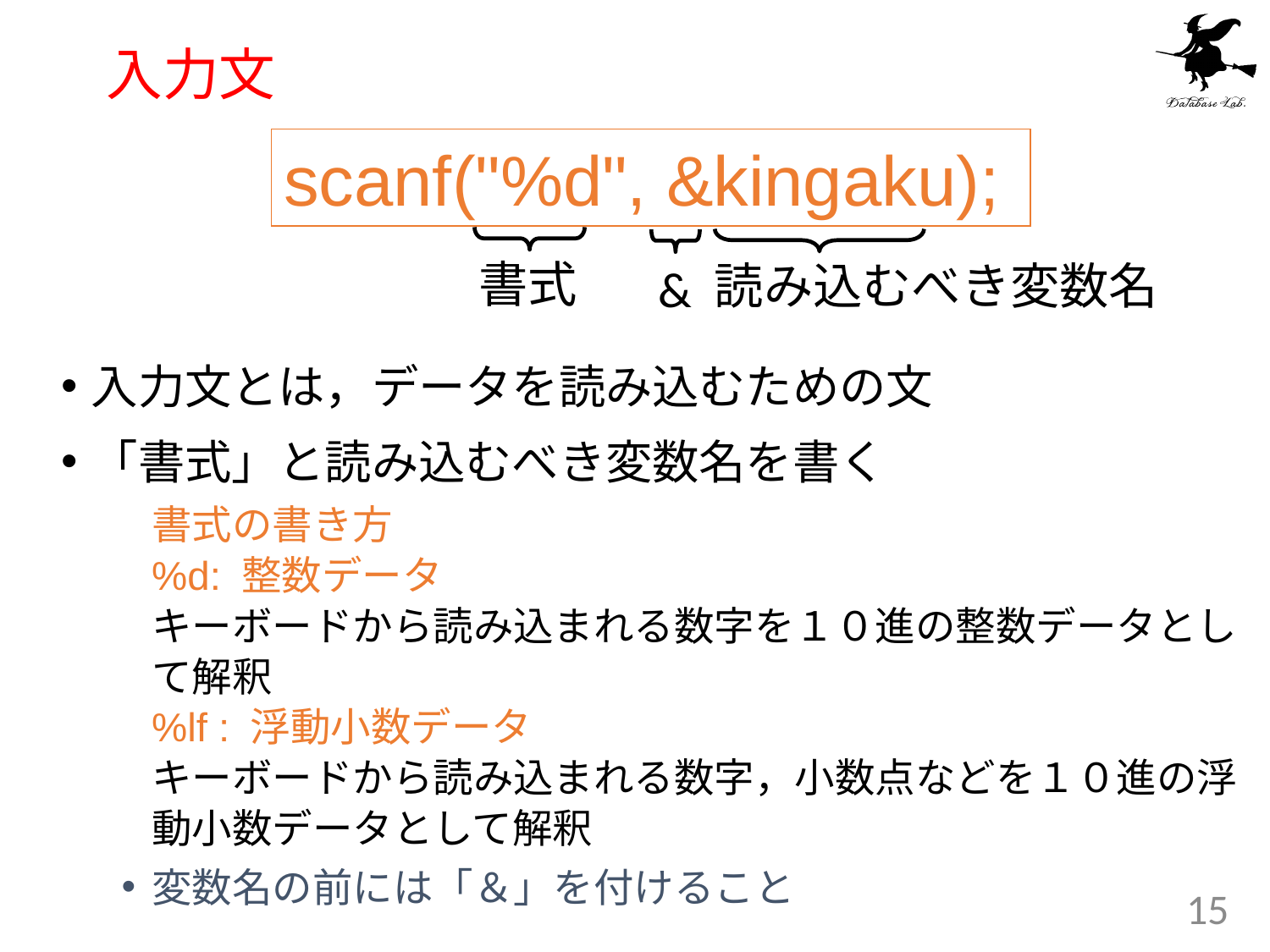

# 入力文
scanf("%d", &kingaku);

書式
読み込むべき変数名
&
入力文とは，データを読み込むための文
「書式」と読み込むべき変数名を書く
	書式の書き方
%d: 整数データ
	キーボードから読み込まれる数字を１０進の整数データとし	て解釈
%lf : 浮動小数データ
	キーボードから読み込まれる数字，小数点などを１０進の浮	動小数データとして解釈
変数名の前には「＆」を付けること
15